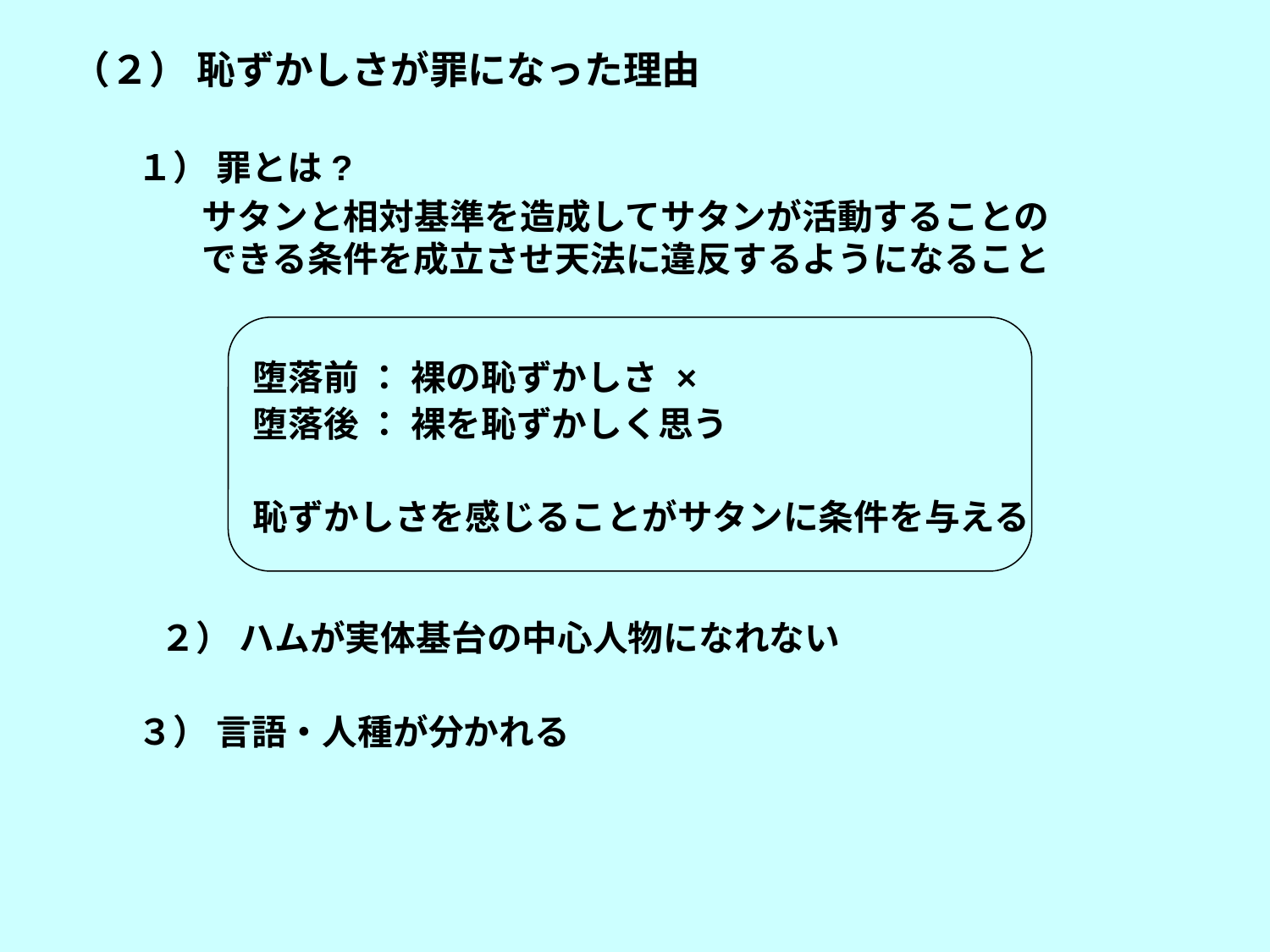

（２） 恥ずかしさが罪になった理由
１） 罪とは?
サタンと相対基準を造成してサタンが活動することの
できる条件を成立させ天法に違反するようになること
堕落前 ： 裸の恥ずかしさ ×
堕落後 ： 裸を恥ずかしく思う

恥ずかしさを感じることがサタンに条件を与える
２） ハムが実体基台の中心人物になれない
３） 言語・人種が分かれる